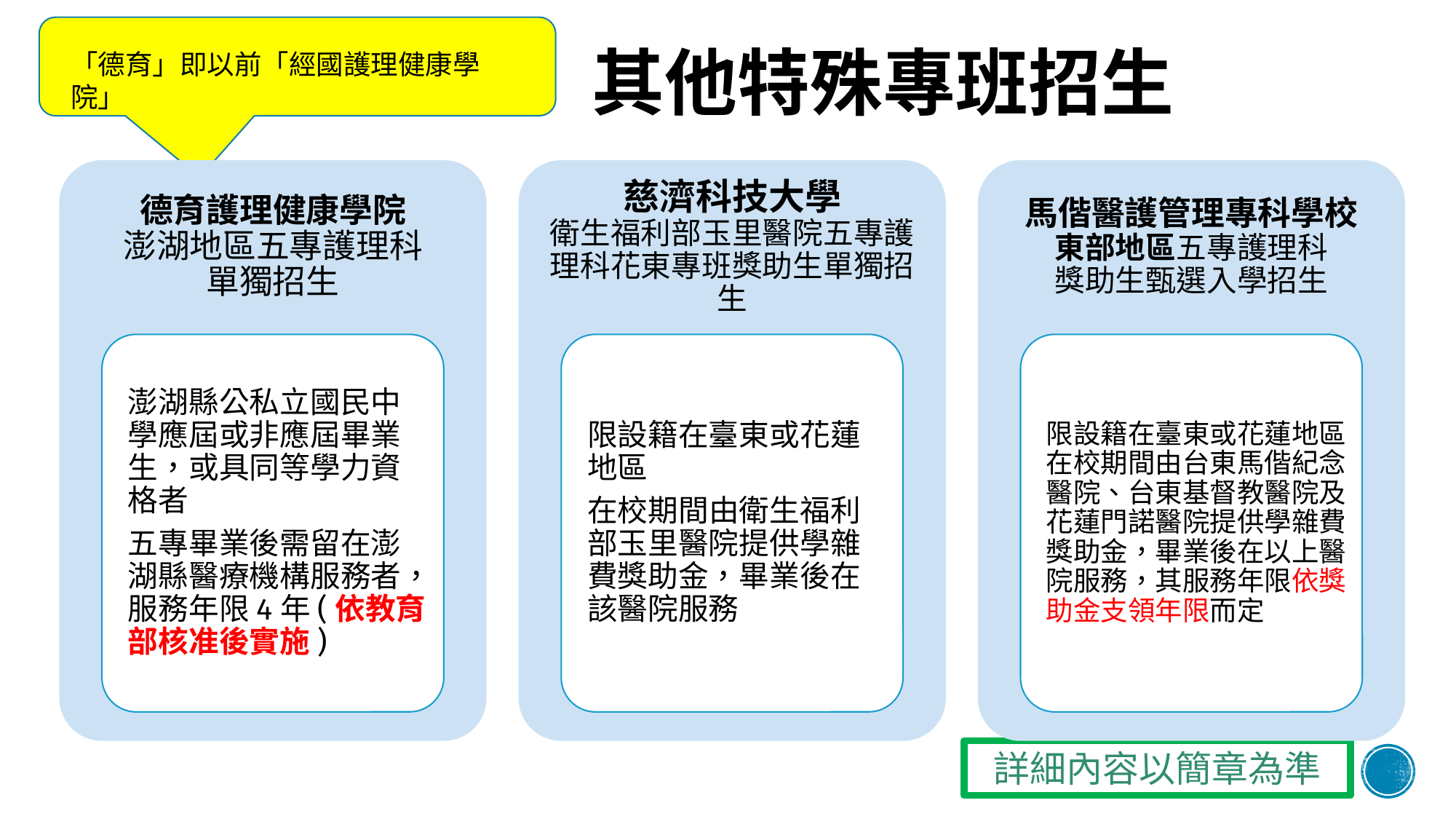

# 其他特殊專班招生

「德育」即以前「經國護理健康學院」
德育護理健康學院
澎湖地區五專護理科
單獨招生
澎湖縣公私立國民中學應屆或非應屆畢業生，或具同等學力資格者
五專畢業後需留在澎湖縣醫療機構服務者，服務年限4年(依教育部核准後實施)
慈濟科技大學
衛生福利部玉里醫院五專護理科花東專班獎助生單獨招生
限設籍在臺東或花蓮地區
在校期間由衛生福利部玉里醫院提供學雜費獎助金，畢業後在該醫院服務
馬偕醫護管理專科學校
東部地區五專護理科
獎助生甄選入學招生
限設籍在臺東或花蓮地區
在校期間由台東馬偕紀念醫院、台東基督教醫院及花蓮門諾醫院提供學雜費獎助金，畢業後在以上醫院服務，其服務年限依獎助金支領年限而定

詳細內容以簡章為準